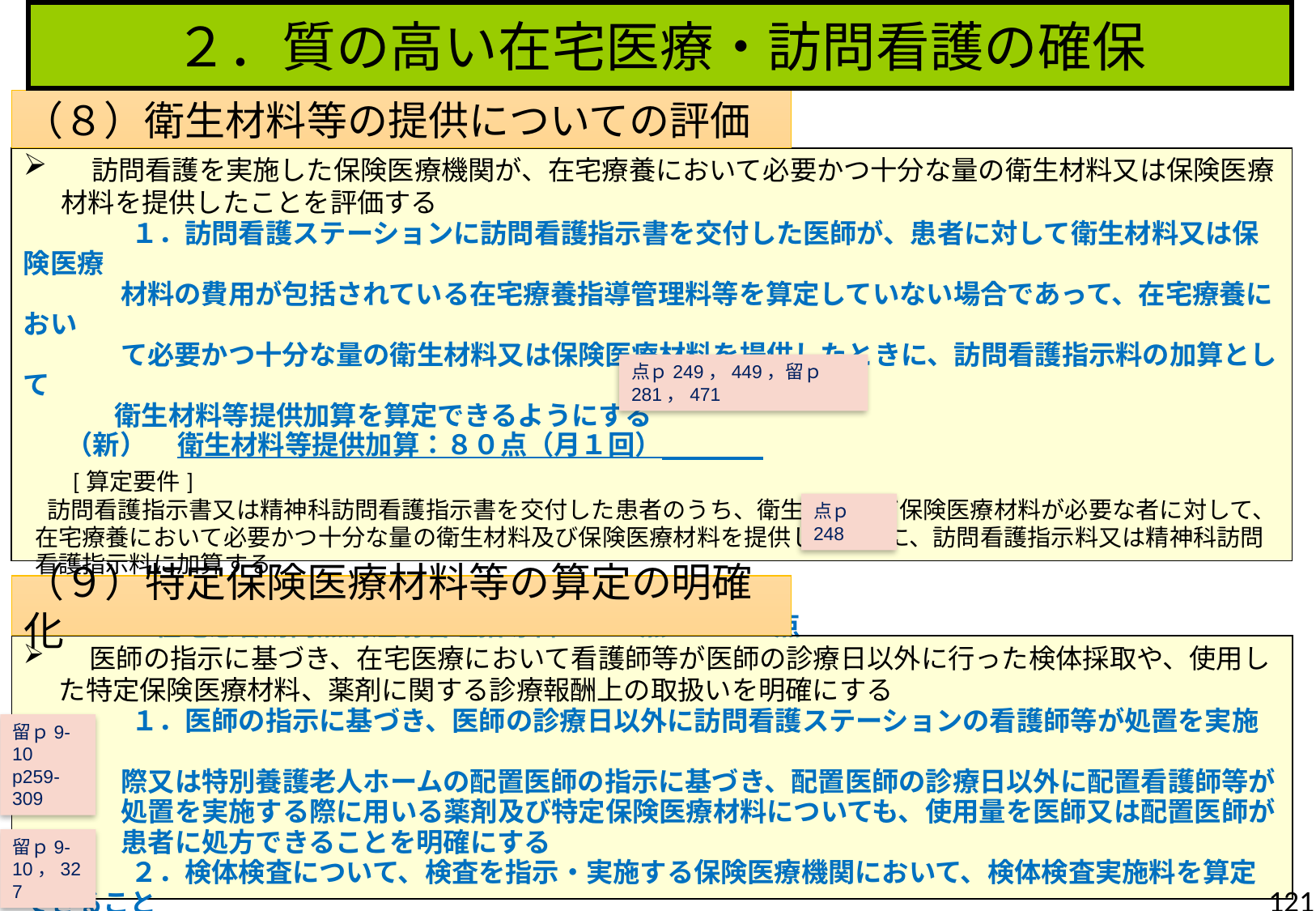

２．質の高い在宅医療・訪問看護の確保
（８）衛生材料等の提供についての評価
　訪問看護を実施した保険医療機関が、在宅療養において必要かつ十分な量の衛生材料又は保険医療材料を提供したことを評価する
　　　　１．訪問看護ステーションに訪問看護指示書を交付した医師が、患者に対して衛生材料又は保険医療
               材料の費用が包括されている在宅療養指導管理料等を算定していない場合であって、在宅療養におい
               て必要かつ十分な量の衛生材料又は保険医療材料を提供したときに、訪問看護指示料の加算として
              衛生材料等提供加算を算定できるようにする
      （新）     衛生材料等提供加算：８０点（月１回）
　 [算定要件]
　訪問看護指示書又は精神科訪問看護指示書を交付した患者のうち、衛生材料及び保険医療材料が必要な者に対して、在宅療養において必要かつ十分な量の衛生材料及び保険医療材料を提供した場合に、訪問看護指示料又は精神科訪問看護指示料に加算する
            ２．在宅患者訪問点滴注射管理指導料の評価を引き上げる
　　　　    在宅患者訪問点滴注射管理指導料：６０点→１００点
点ｐ249，449，留ｐ281，471
点ｐ248
（９）特定保険医療材料等の算定の明確化
    医師の指示に基づき、在宅医療において看護師等が医師の診療日以外に行った検体採取や、使用した特定保険医療材料、薬剤に関する診療報酬上の取扱いを明確にする
　　　　１．医師の指示に基づき、医師の診療日以外に訪問看護ステーションの看護師等が処置を実施する
               際又は特別養護老人ホームの配置医師の指示に基づき、配置医師の診療日以外に配置看護師等が
               処置を実施する際に用いる薬剤及び特定保険医療材料についても、使用量を医師又は配置医師が
               患者に処方できることを明確にする
　　　　２．検体検査について、検査を指示・実施する保険医療機関において、検体検査実施料を算定できること
               とする
留ｐ9-10
p259-309
留ｐ9-10，327
121